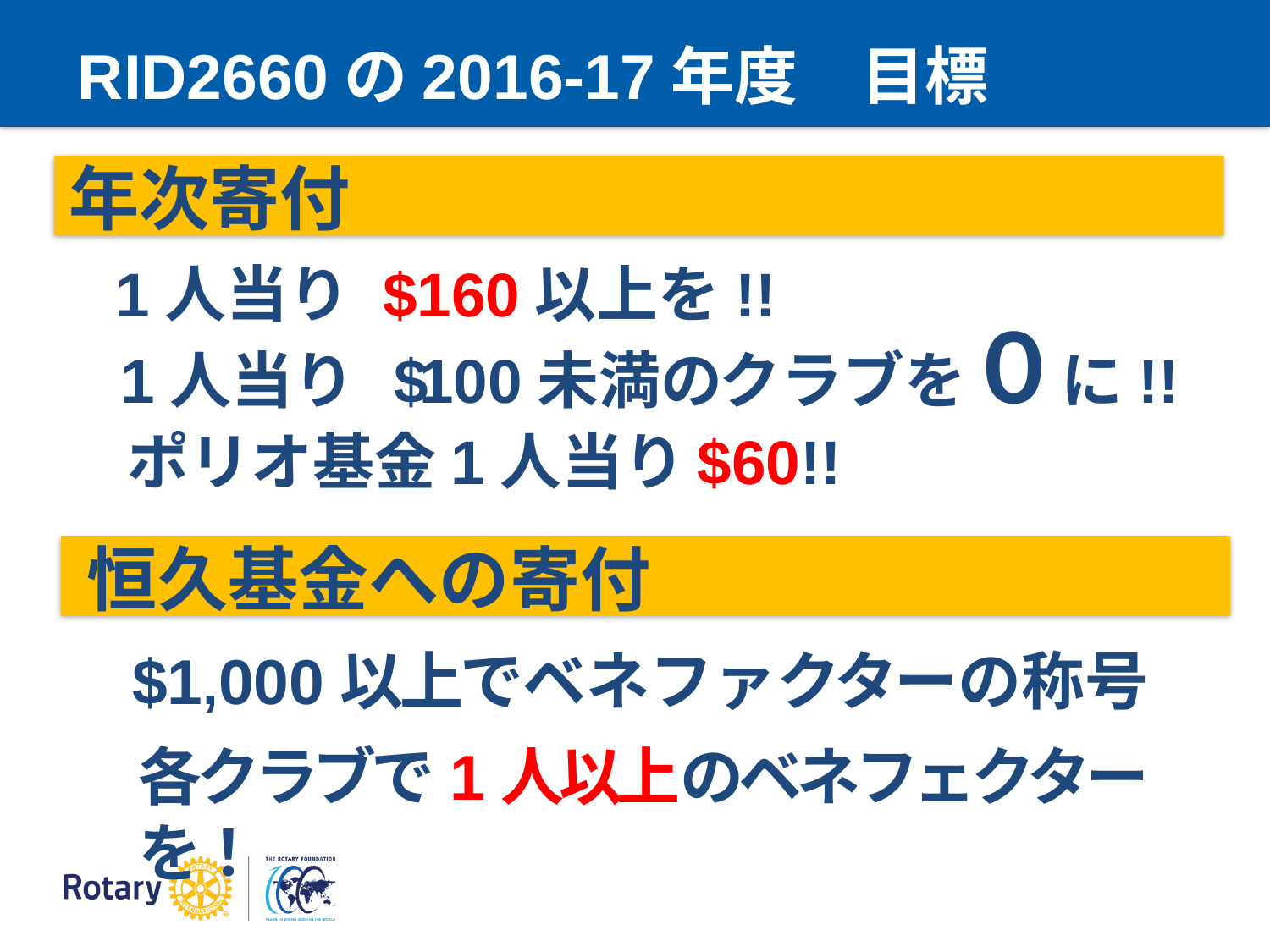

# RID2660の2016-17年度　目標
年次寄付

1人当り　$160以上を!!
1人当り 　$100未満のクラブを０に!!
ポリオ基金1人当り $60!!
恒久基金への寄付

$1,000以上でベネファクターの称号
各クラブで1人以上のベネフェクターを！